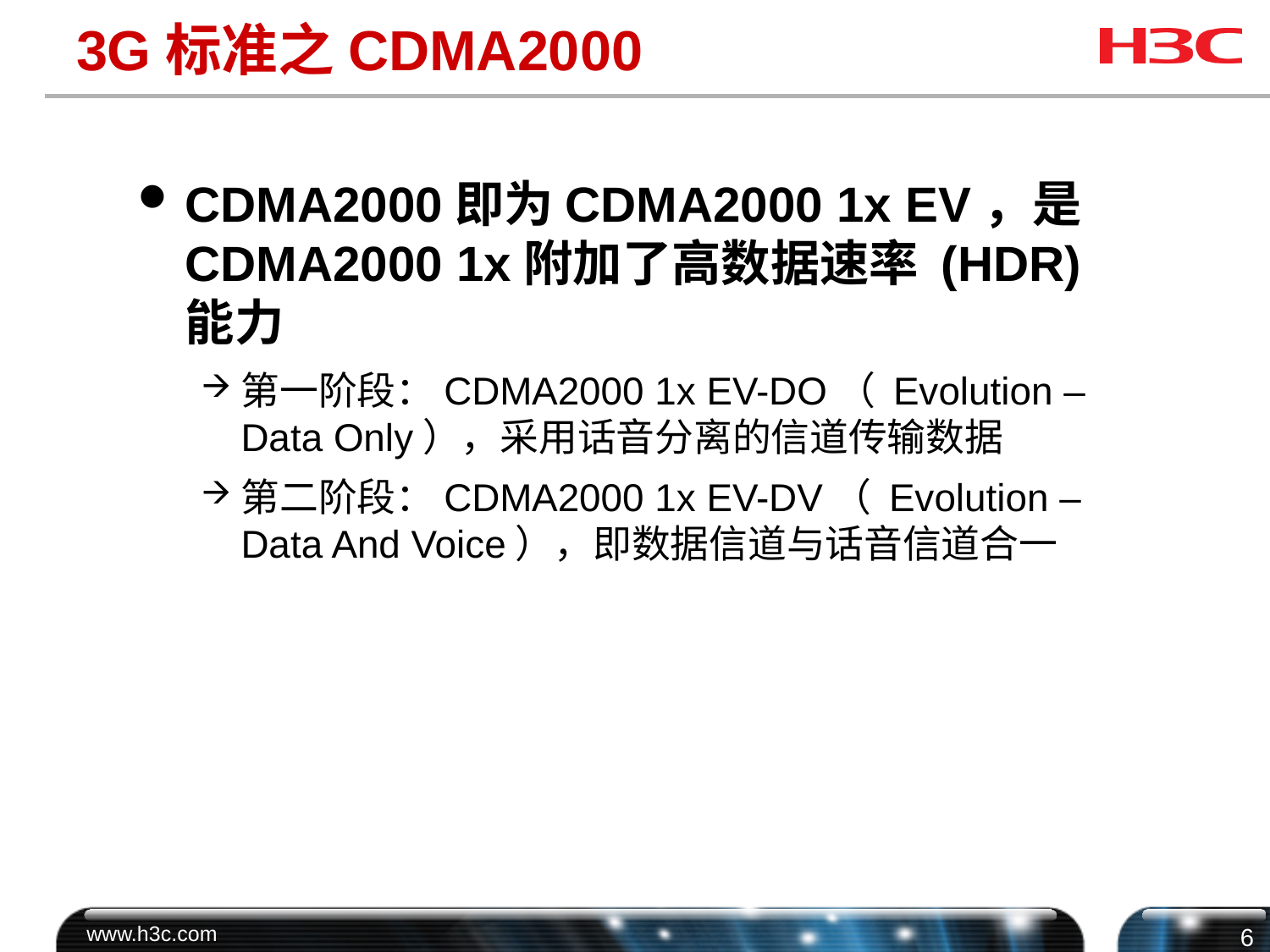

# 3G标准之CDMA2000
CDMA2000即为CDMA2000 1x EV，是CDMA2000 1x附加了高数据速率 (HDR) 能力
第一阶段：CDMA2000 1x EV-DO（ Evolution – Data Only），采用话音分离的信道传输数据
第二阶段：CDMA2000 1x EV-DV（ Evolution – Data And Voice），即数据信道与话音信道合一